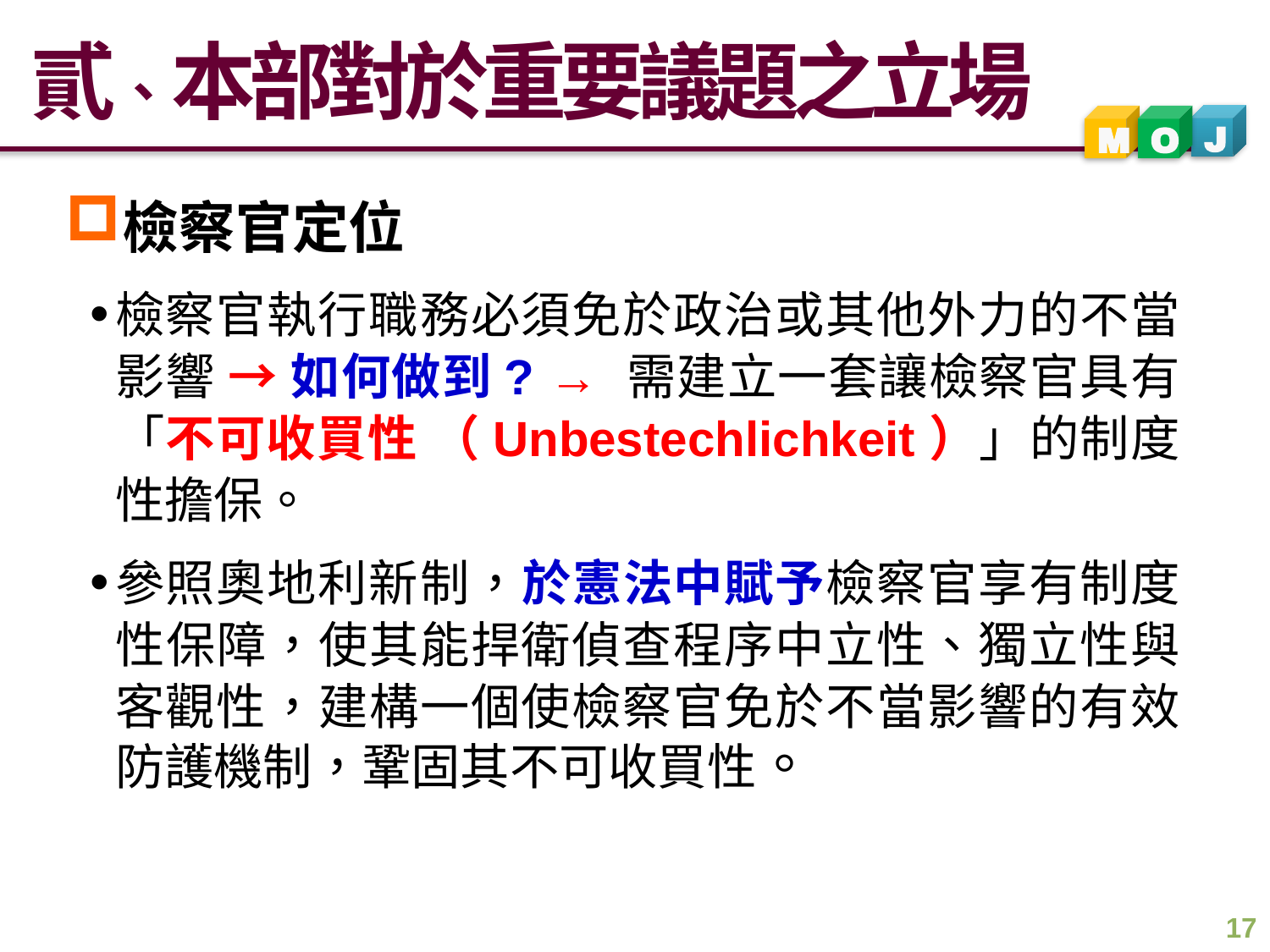

貳、本部對於重要議題之立場
J
M
O
檢察官定位
檢察官執行職務必須免於政治或其他外力的不當影響 → 如何做到? → 需建立一套讓檢察官具有「不可收買性 （Unbestechlichkeit）」的制度性擔保。
參照奧地利新制，於憲法中賦予檢察官享有制度性保障，使其能捍衛偵查程序中立性、獨立性與客觀性，建構一個使檢察官免於不當影響的有效防護機制，鞏固其不可收買性。
17